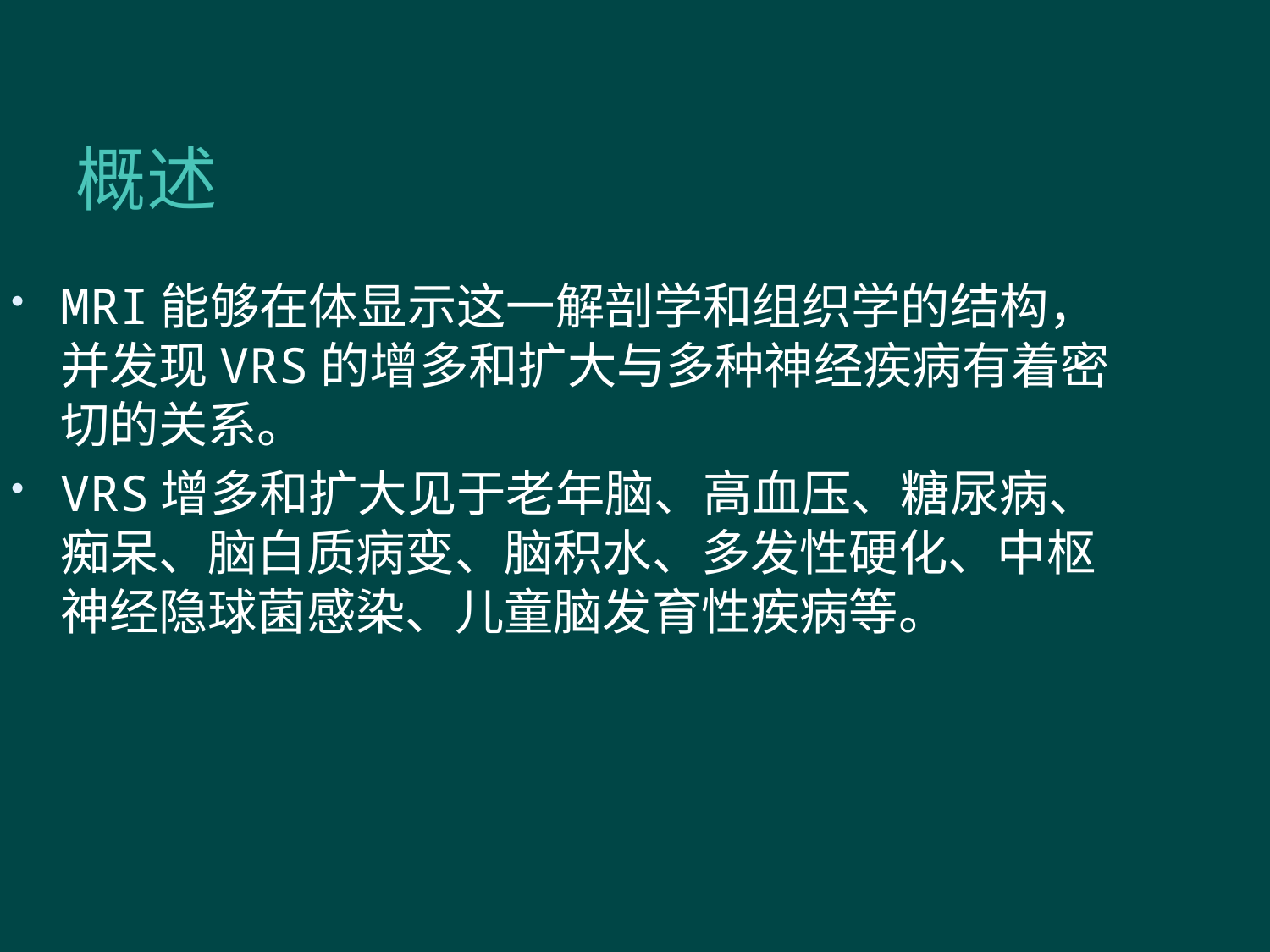

# 概述
MRI能够在体显示这一解剖学和组织学的结构，并发现VRS的增多和扩大与多种神经疾病有着密切的关系。
VRS增多和扩大见于老年脑、高血压、糖尿病、痴呆、脑白质病变、脑积水、多发性硬化、中枢神经隐球菌感染、儿童脑发育性疾病等。